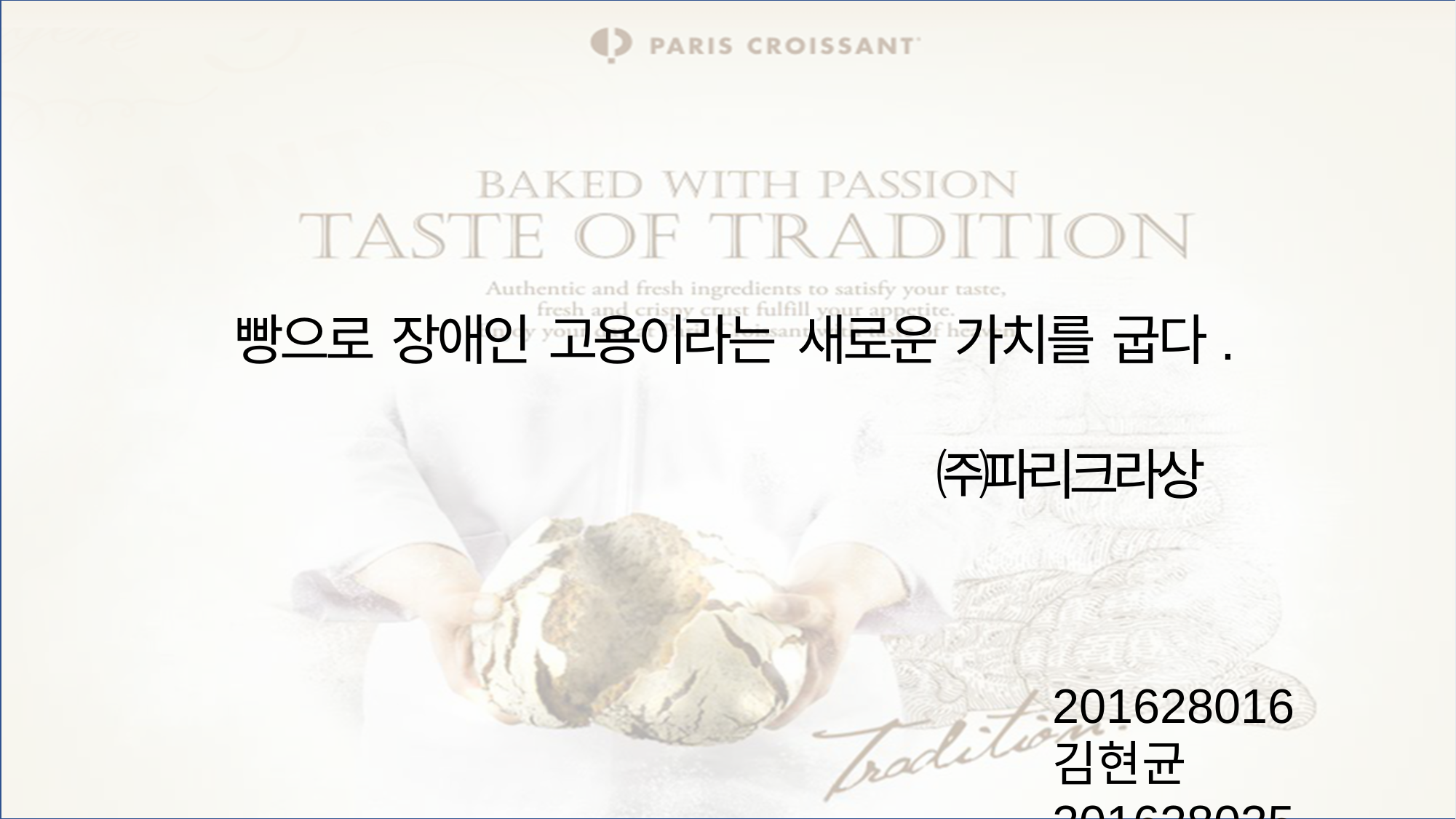

빵으로 장애인 고용이라는  새로운 가치를 굽다.

                                                                                ㈜파리크라상
201628016  김현균
201628035  소단비